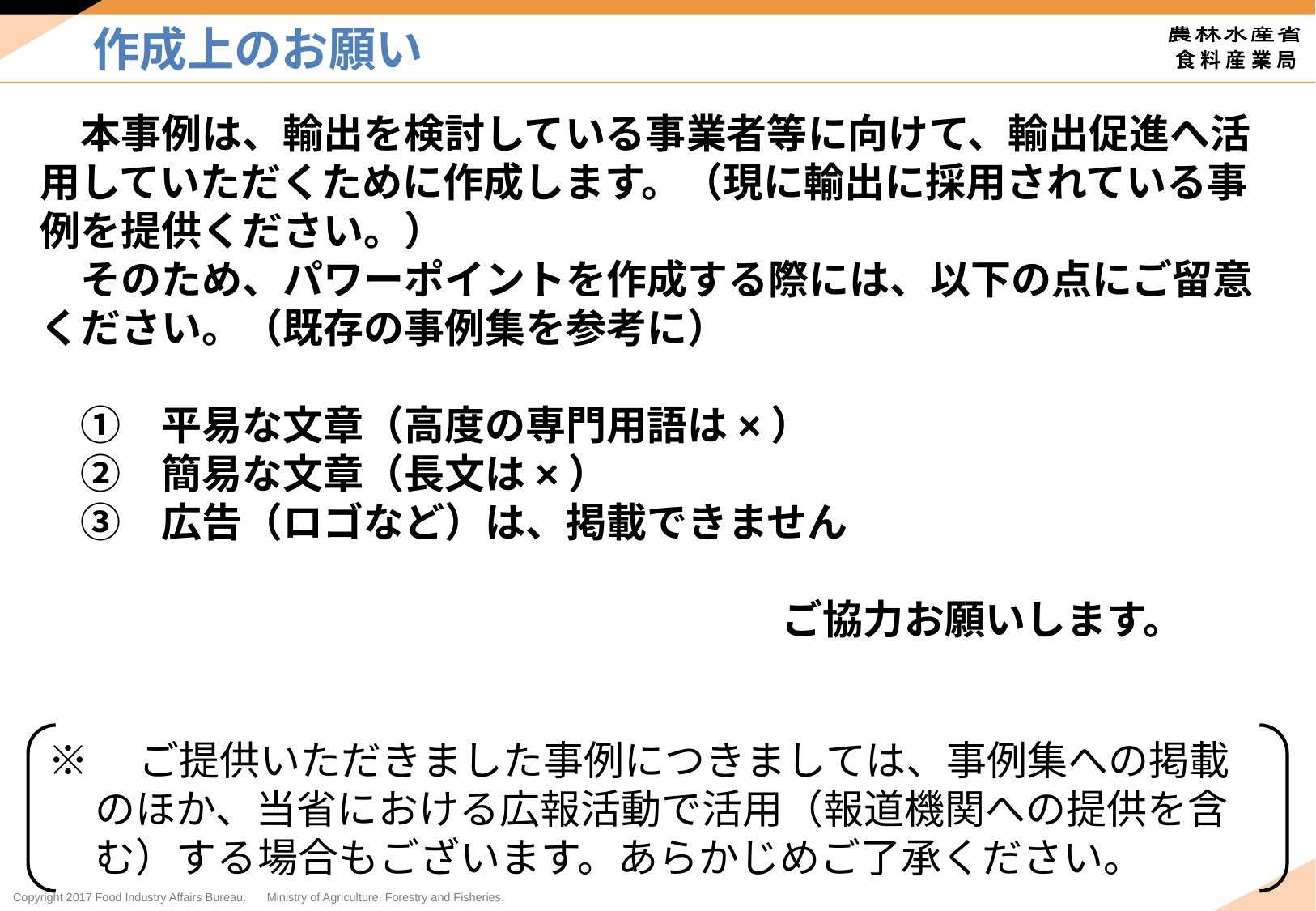

作成上のお願い
　本事例は、輸出を検討している事業者等に向けて、輸出促進へ活用していただくために作成します。（現に輸出に採用されている事例を提供ください。）
　そのため、パワーポイントを作成する際には、以下の点にご留意ください。（既存の事例集を参考に）

　①　平易な文章（高度の専門用語は×）
　②　簡易な文章（長文は×）
　③　広告（ロゴなど）は、掲載できません

　　　　　　　　　　　　　　　　ご協力お願いします。

※　ご提供いただきました事例につきましては、事例集への掲載のほか、当省における広報活動で活用（報道機関への提供を含む）する場合もございます。あらかじめご了承ください。